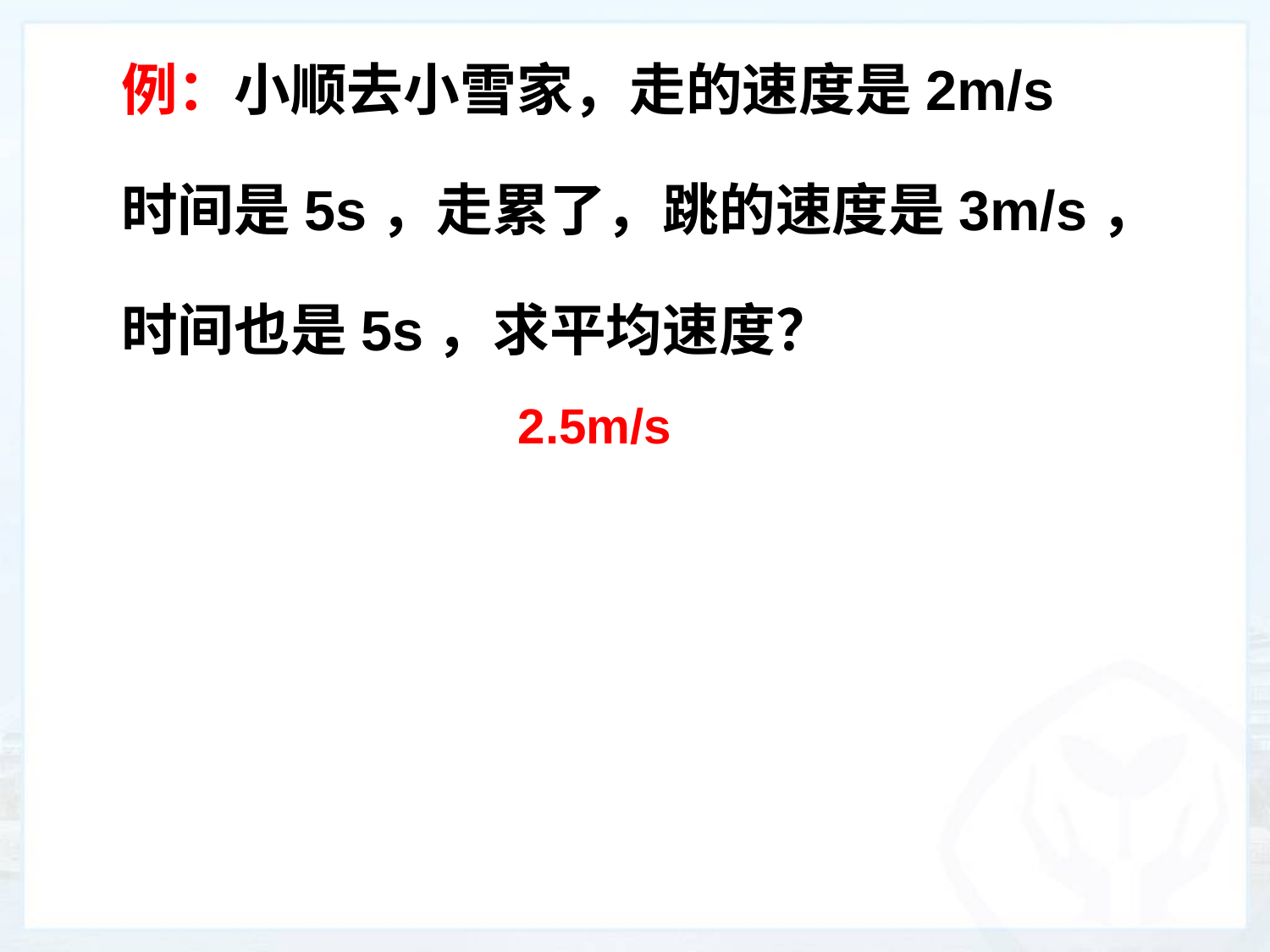

例：小顺去小雪家，走的速度是2m/s
时间是5s，走累了，跳的速度是3m/s，
时间也是5s，求平均速度？
2.5m/s